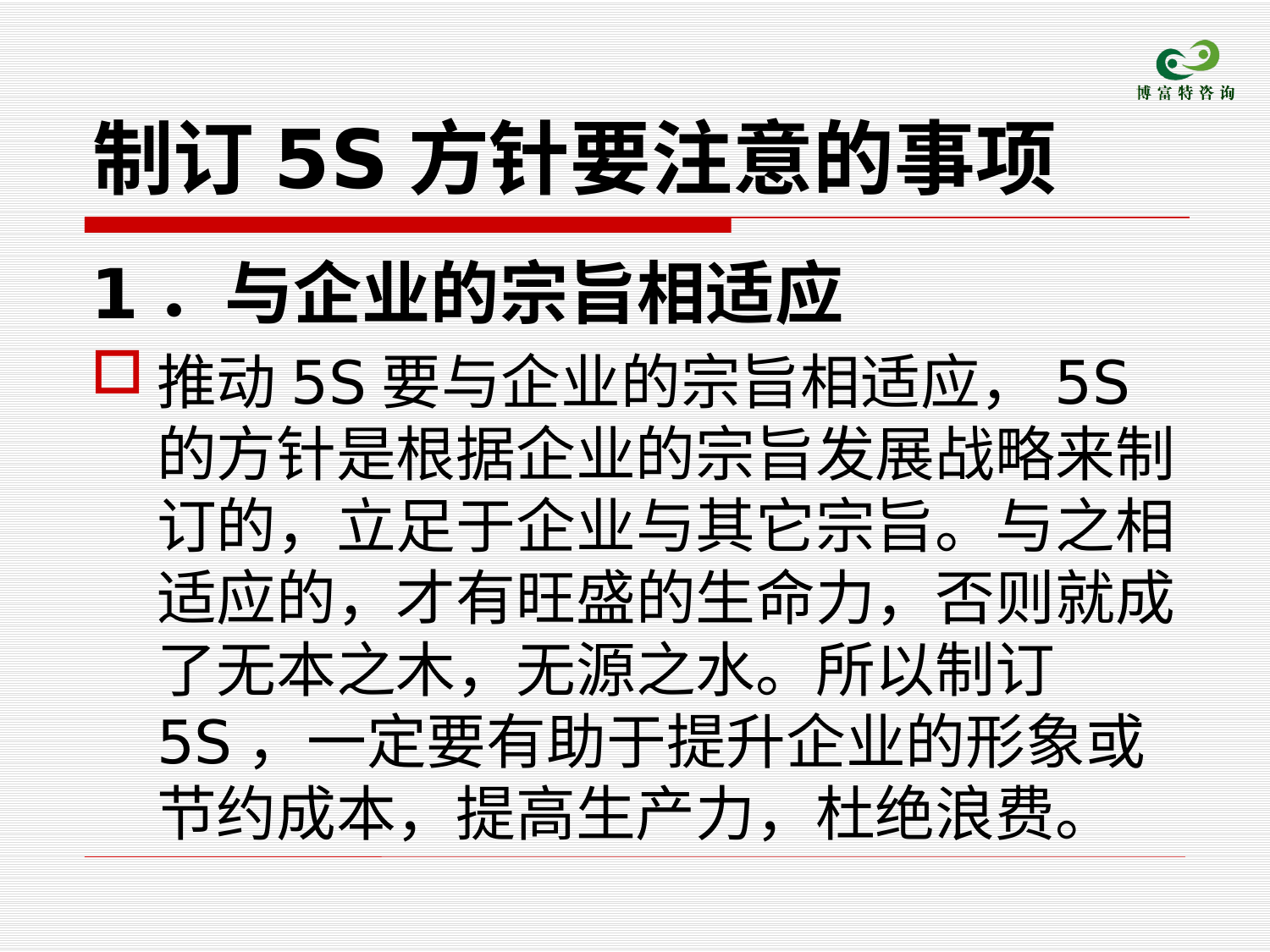

# 制订5S方针要注意的事项
1．与企业的宗旨相适应
推动5S要与企业的宗旨相适应，5S的方针是根据企业的宗旨发展战略来制订的，立足于企业与其它宗旨。与之相适应的，才有旺盛的生命力，否则就成了无本之木，无源之水。所以制订5S，一定要有助于提升企业的形象或节约成本，提高生产力，杜绝浪费。
342